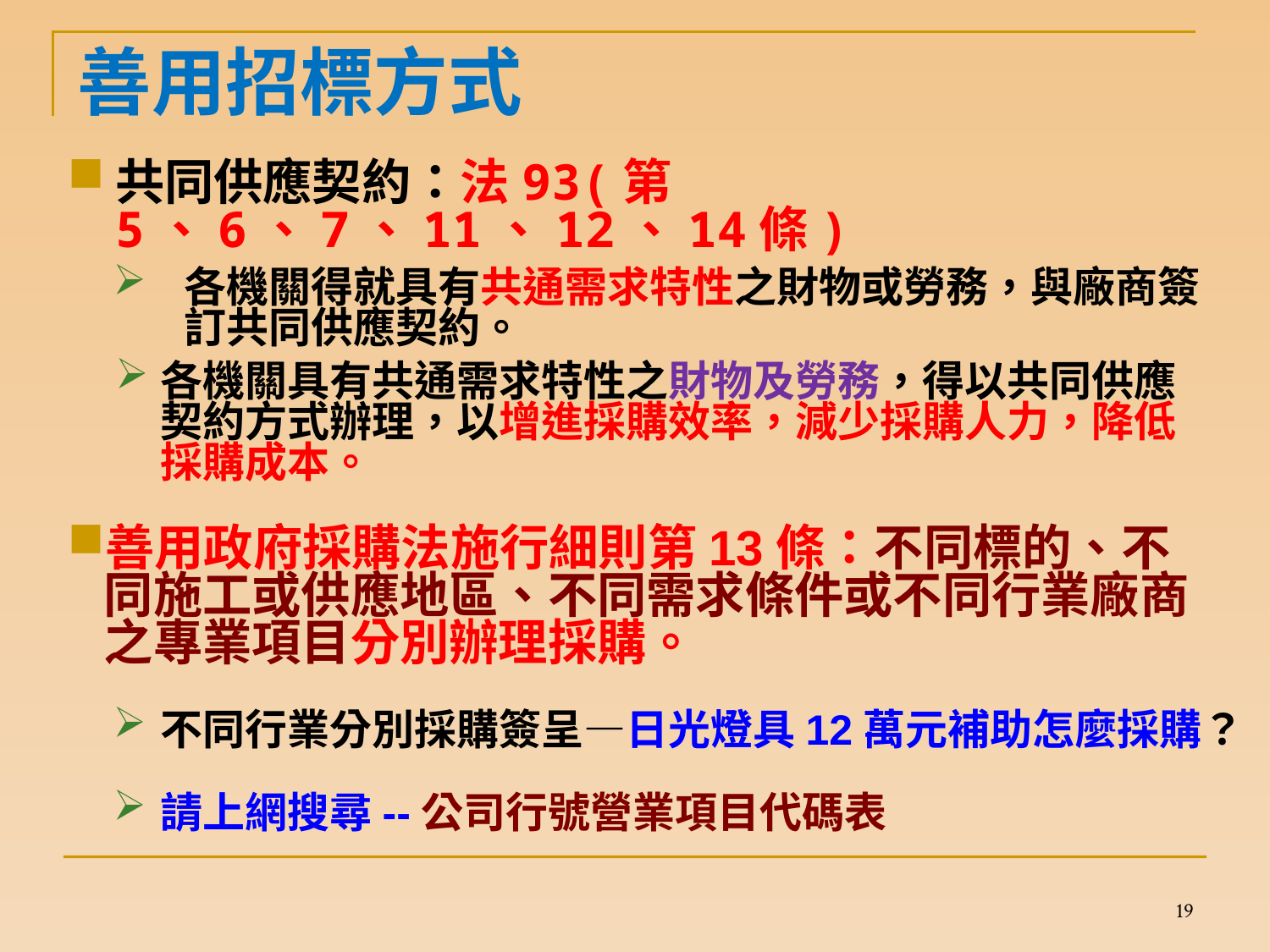

善用招標方式
共同供應契約：法93(第5、6、7、11、12、14條)
各機關得就具有共通需求特性之財物或勞務，與廠商簽訂共同供應契約。
各機關具有共通需求特性之財物及勞務，得以共同供應契約方式辦理，以增進採購效率，減少採購人力，降低採購成本。
善用政府採購法施行細則第13條：不同標的、不同施工或供應地區、不同需求條件或不同行業廠商之專業項目分別辦理採購。
不同行業分別採購簽呈—日光燈具12萬元補助怎麼採購？
請上網搜尋--公司行號營業項目代碼表
19